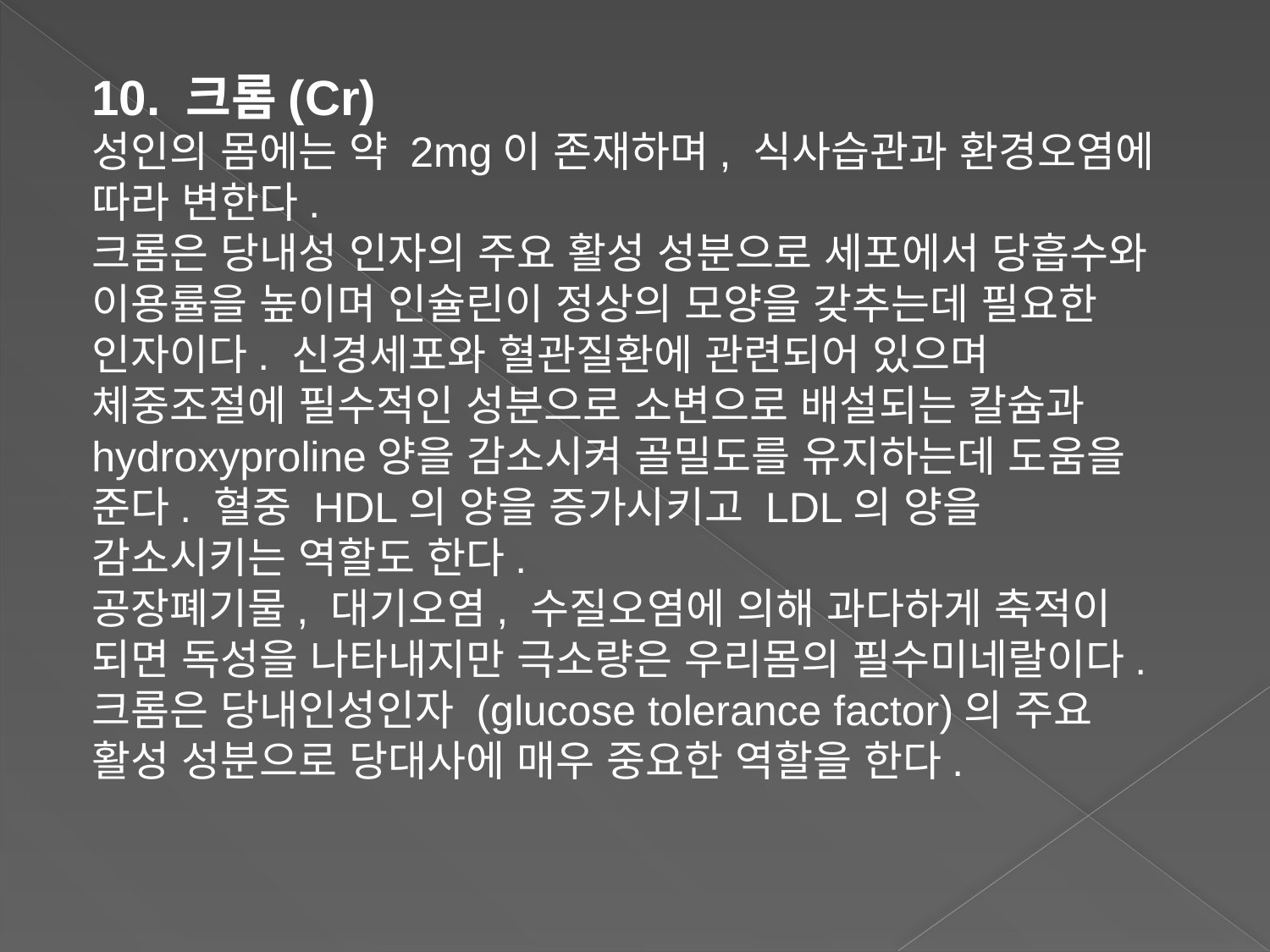

10. 크롬(Cr)
성인의 몸에는 약 2mg이 존재하며, 식사습관과 환경오염에 따라 변한다.
크롬은 당내성 인자의 주요 활성 성분으로 세포에서 당흡수와 이용률을 높이며 인슐린이 정상의 모양을 갖추는데 필요한 인자이다. 신경세포와 혈관질환에 관련되어 있으며 체중조절에 필수적인 성분으로 소변으로 배설되는 칼슘과 hydroxyproline양을 감소시켜 골밀도를 유지하는데 도움을 준다. 혈중 HDL의 양을 증가시키고 LDL의 양을 감소시키는 역할도 한다.
공장폐기물, 대기오염, 수질오염에 의해 과다하게 축적이 되면 독성을 나타내지만 극소량은 우리몸의 필수미네랄이다. 크롬은 당내인성인자 (glucose tolerance factor)의 주요 활성 성분으로 당대사에 매우 중요한 역할을 한다.